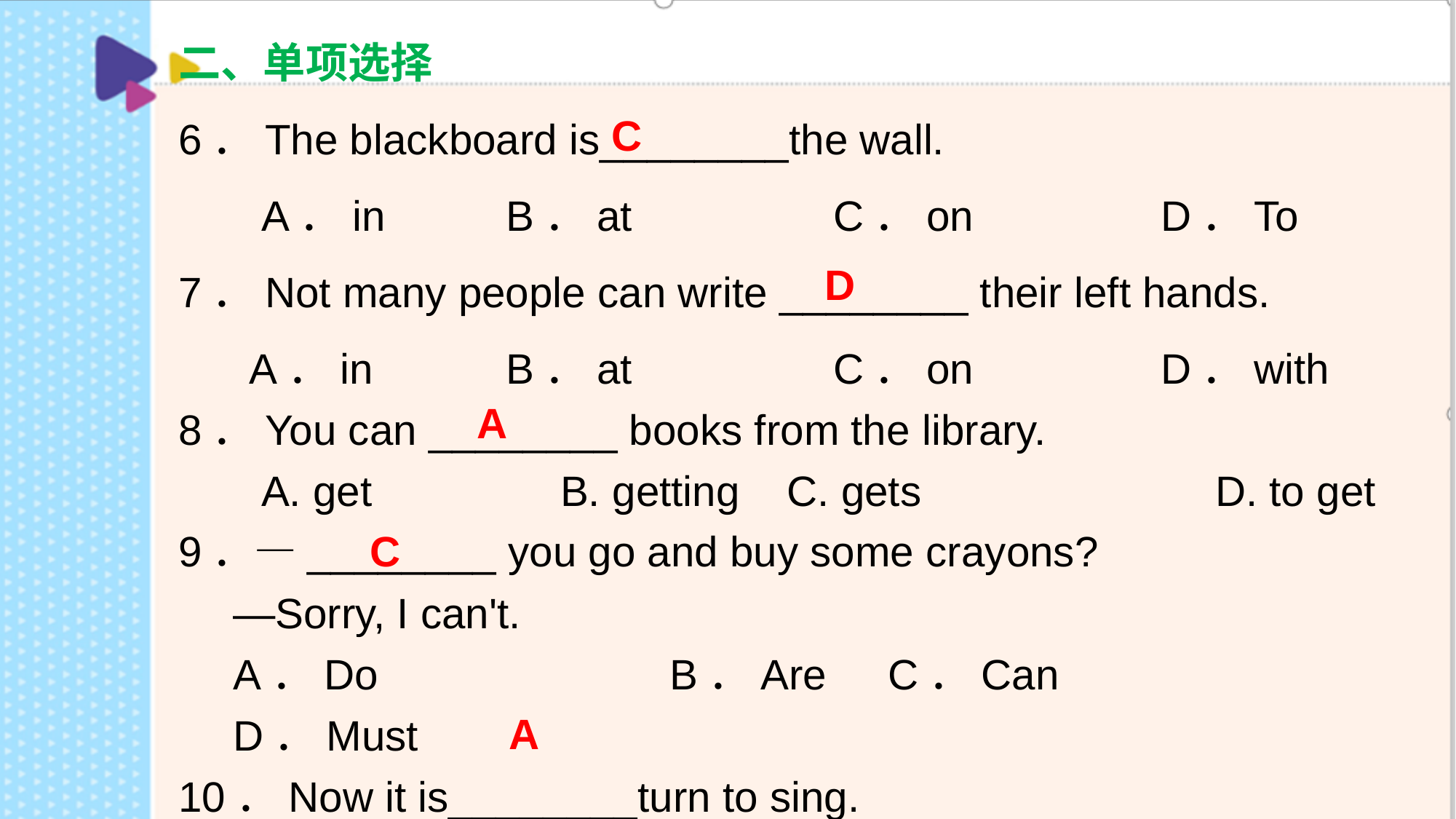

二、单项选择
6．The blackboard is________the wall.
       A．in		B．at		C．on		D．To
7．Not many people can write ________ their left hands.
      A．in		B．at		C．on		D．with
8．You can ________ books from the library.
       A. get    		B. getting    C. gets     			D. to get
9．—________ you go and buy some crayons?
—Sorry, I can't.
A．Do   			B．Are   	C．Can   			D．Must
10．Now it is________turn to sing.
A．my   			B．you    	C．I       			D．he
C
D
A
C
A